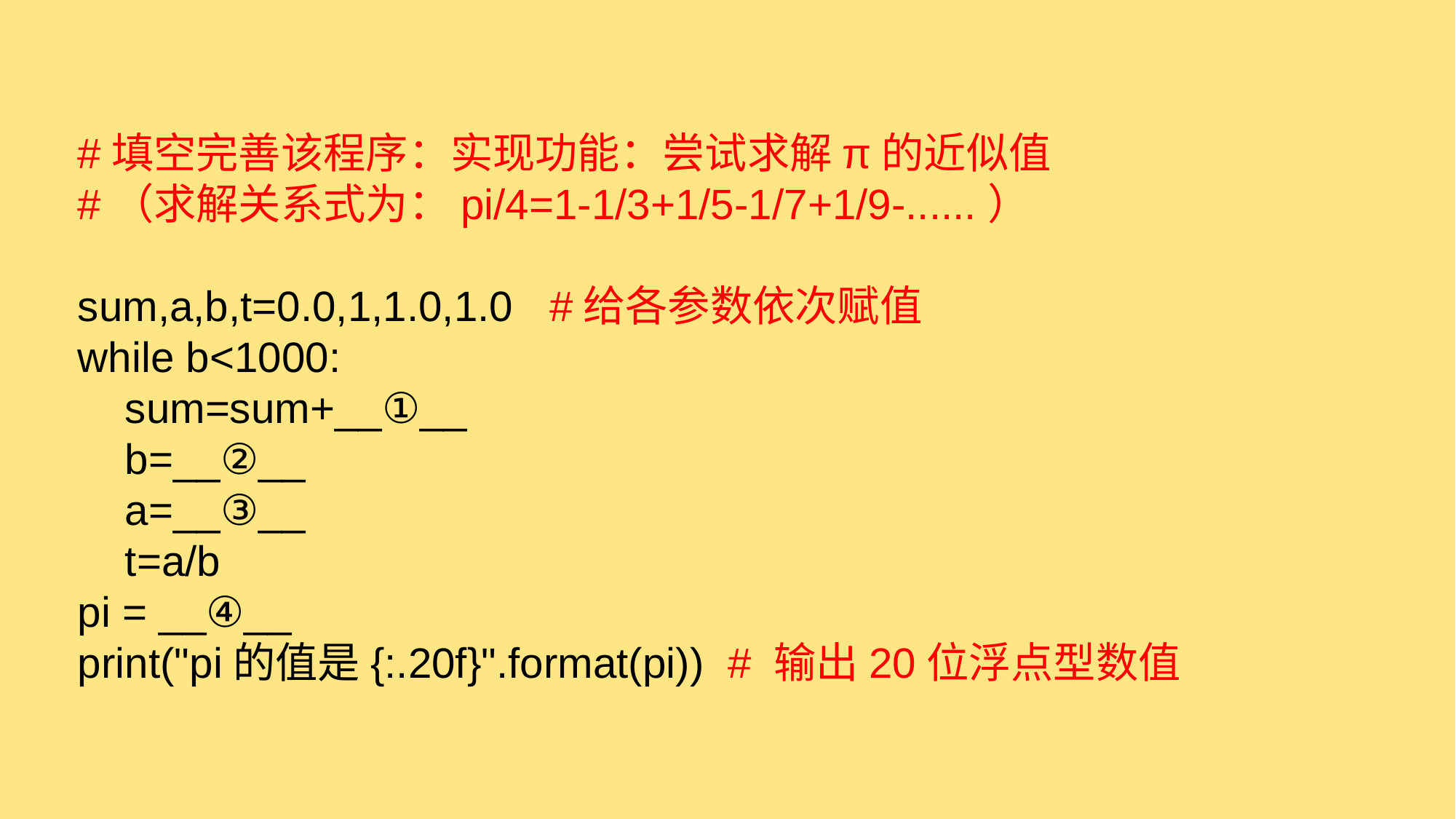

#填空完善该程序：实现功能：尝试求解π的近似值
#（求解关系式为：pi/4=1-1/3+1/5-1/7+1/9-......）

sum,a,b,t=0.0,1,1.0,1.0   #给各参数依次赋值
while b<1000:
    sum=sum+__①__
    b=__②__
    a=__③__
    t=a/b
pi = __④__
print("pi的值是{:.20f}".format(pi))  # 输出20位浮点型数值